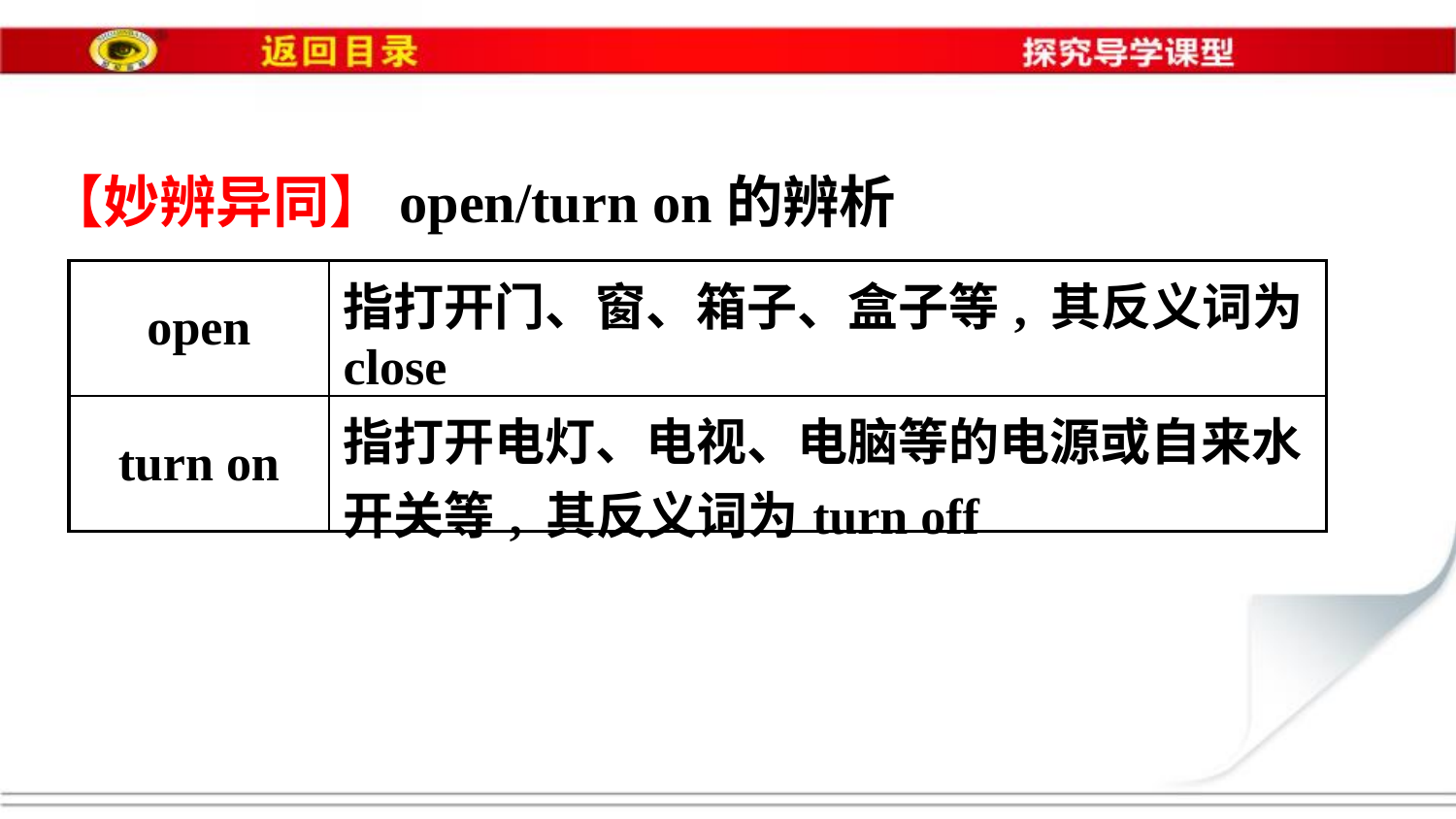

【妙辨异同】open/turn on的辨析
| open | 指打开门、窗、箱子、盒子等, 其反义词为close |
| --- | --- |
| turn on | 指打开电灯、电视、电脑等的电源或自来水开关等, 其反义词为turn off |